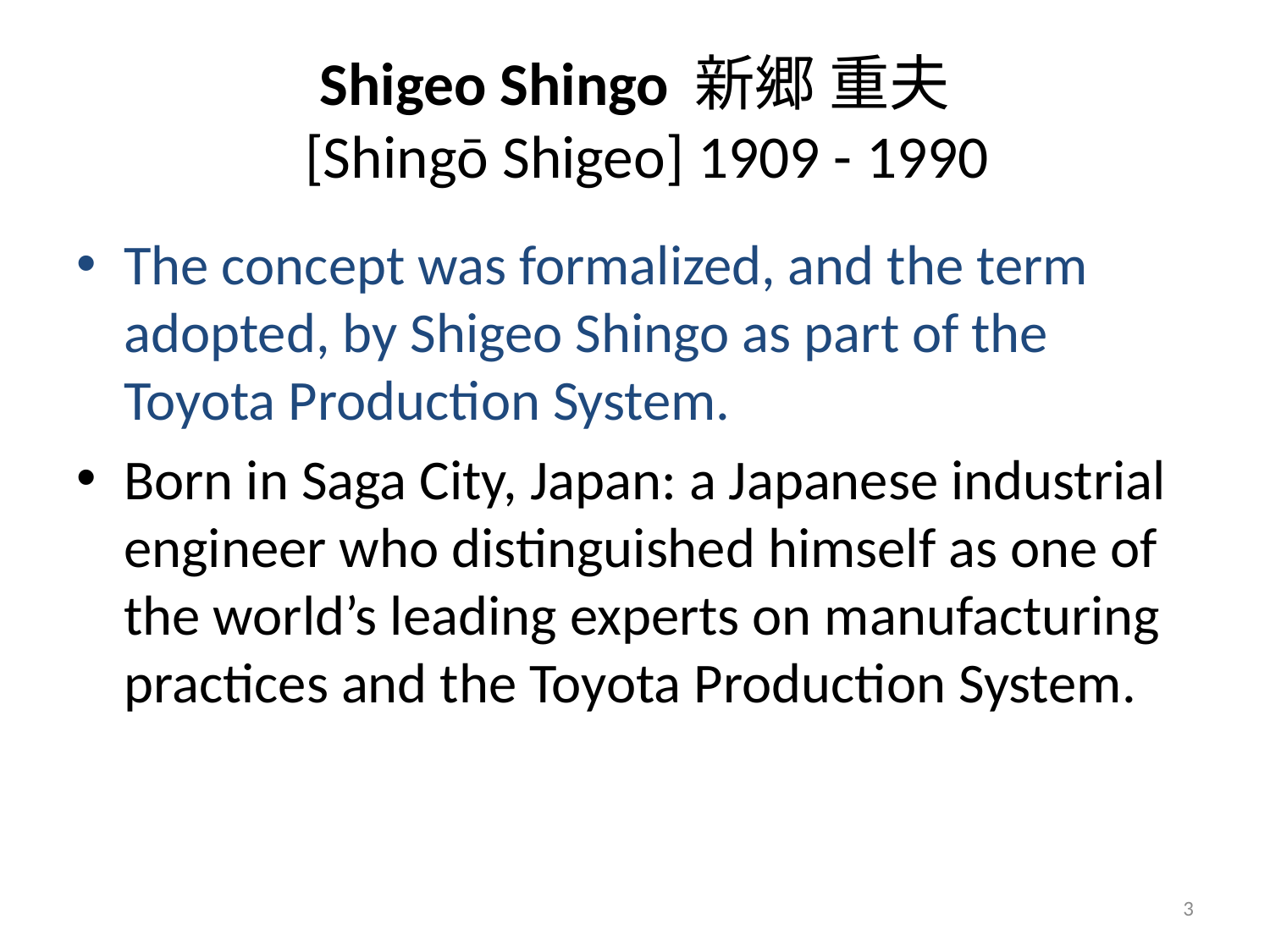

# Shigeo Shingo 新郷 重夫 [Shingō Shigeo] 1909 - 1990
The concept was formalized, and the term adopted, by Shigeo Shingo as part of the Toyota Production System.
Born in Saga City, Japan: a Japanese industrial engineer who distinguished himself as one of the world’s leading experts on manufacturing practices and the Toyota Production System.
3